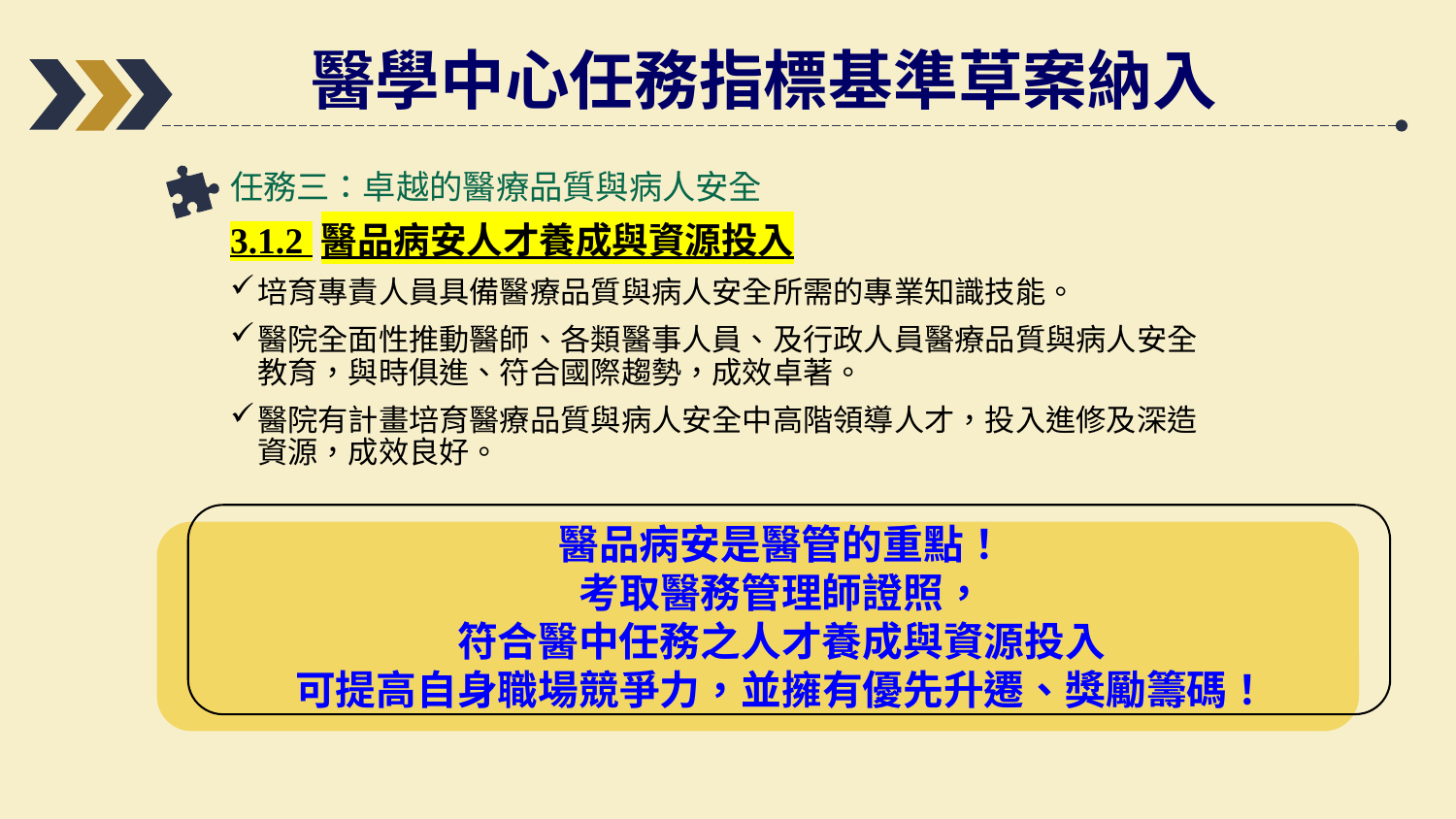

醫學中心任務指標基準草案納入

任務三：卓越的醫療品質與病人安全
3.1.2 醫品病安人才養成與資源投入
培育專責人員具備醫療品質與病人安全所需的專業知識技能。
醫院全面性推動醫師、各類醫事人員、及行政人員醫療品質與病人安全教育，與時俱進、符合國際趨勢，成效卓著。
醫院有計畫培育醫療品質與病人安全中高階領導人才，投入進修及深造資源，成效良好。

醫品病安是醫管的重點！
考取醫務管理師證照，
符合醫中任務之人才養成與資源投入
可提高自身職場競爭力，並擁有優先升遷、獎勵籌碼！